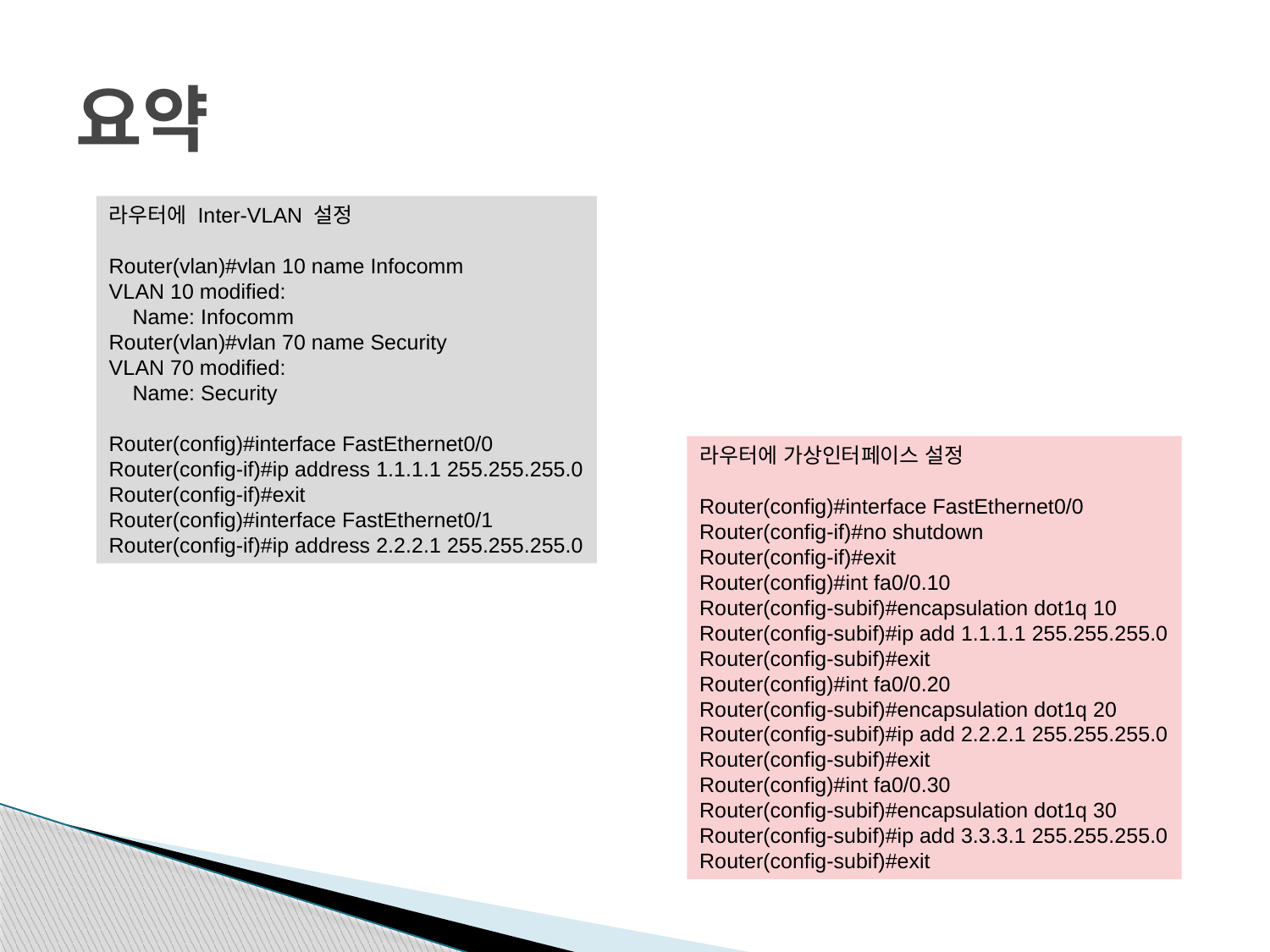

# 요약
라우터에 Inter-VLAN 설정

Router(vlan)#vlan 10 name Infocomm
VLAN 10 modified:
    Name: Infocomm
Router(vlan)#vlan 70 name Security
VLAN 70 modified:
    Name: Security

Router(config)#interface FastEthernet0/0
Router(config-if)#ip address 1.1.1.1 255.255.255.0
Router(config-if)#exit
Router(config)#interface FastEthernet0/1
Router(config-if)#ip address 2.2.2.1 255.255.255.0
라우터에 가상인터페이스 설정

Router(config)#interface FastEthernet0/0
Router(config-if)#no shutdown
Router(config-if)#exit
Router(config)#int fa0/0.10
Router(config-subif)#encapsulation dot1q 10
Router(config-subif)#ip add 1.1.1.1 255.255.255.0
Router(config-subif)#exit
Router(config)#int fa0/0.20
Router(config-subif)#encapsulation dot1q 20
Router(config-subif)#ip add 2.2.2.1 255.255.255.0
Router(config-subif)#exit
Router(config)#int fa0/0.30
Router(config-subif)#encapsulation dot1q 30
Router(config-subif)#ip add 3.3.3.1 255.255.255.0
Router(config-subif)#exit